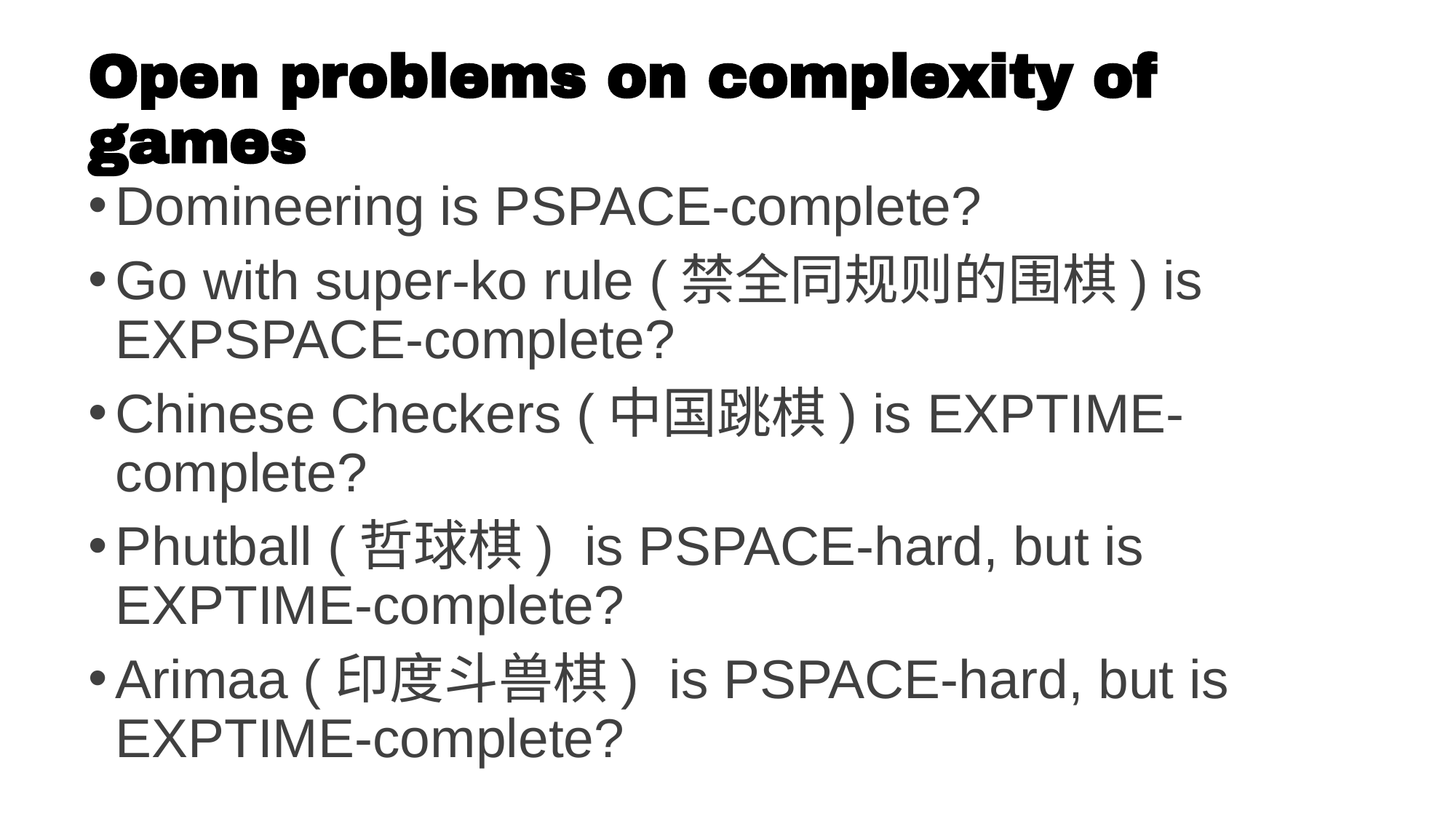

# Open problems on complexity of games
Domineering is PSPACE-complete?
Go with super-ko rule (禁全同规则的围棋) is EXPSPACE-complete?
Chinese Checkers (中国跳棋) is EXPTIME-complete?
Phutball (哲球棋)  is PSPACE-hard, but is EXPTIME-complete?
Arimaa (印度斗兽棋)  is PSPACE-hard, but is EXPTIME-complete?